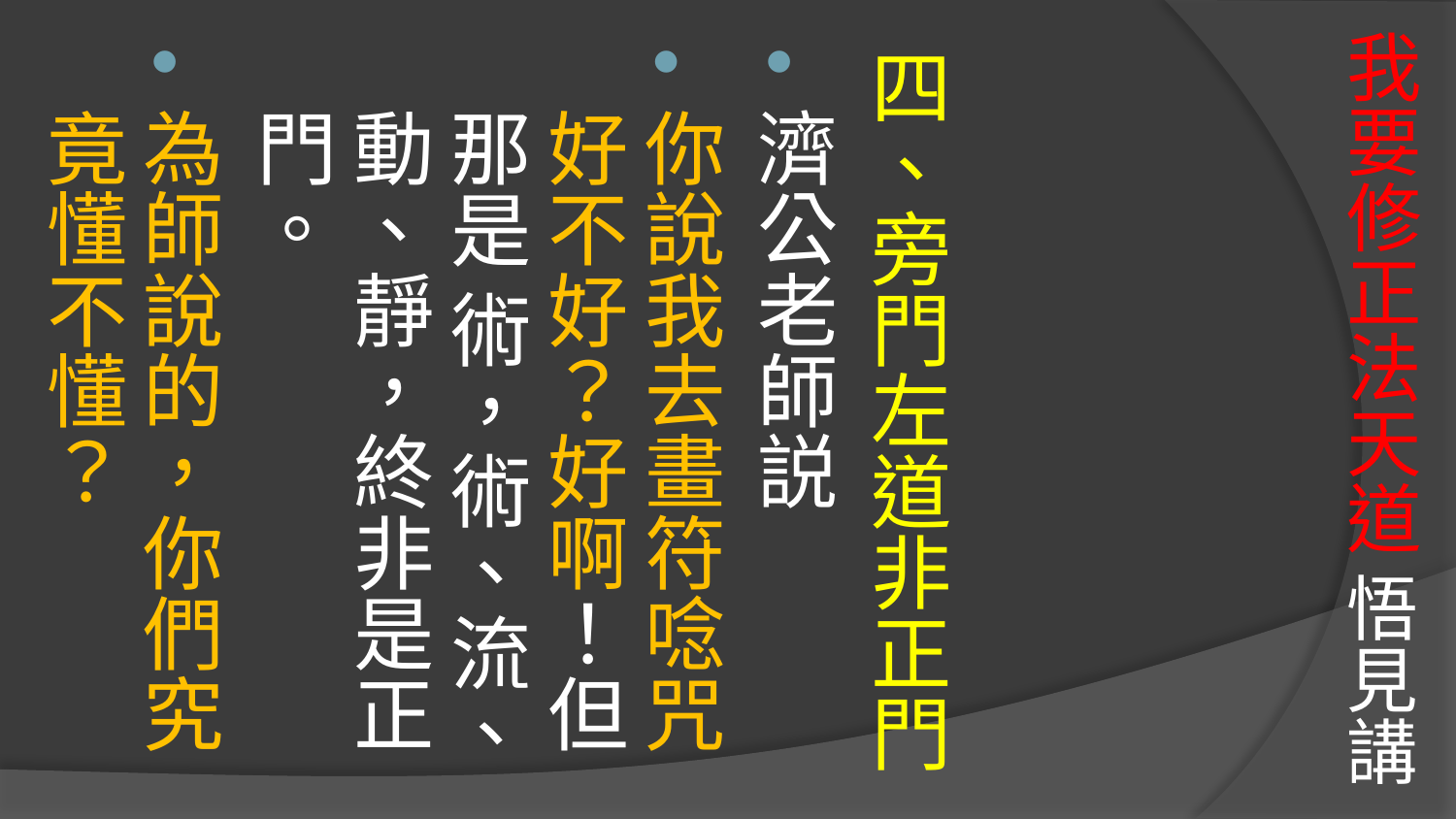

# 我要修正法天道 悟見講
四、旁門左道非正門
濟公老師説
你說我去畫符唸咒好不好？好啊！但那是 術，術、流、動、靜，終非是正門。
為師說的，你們究竟懂不懂？